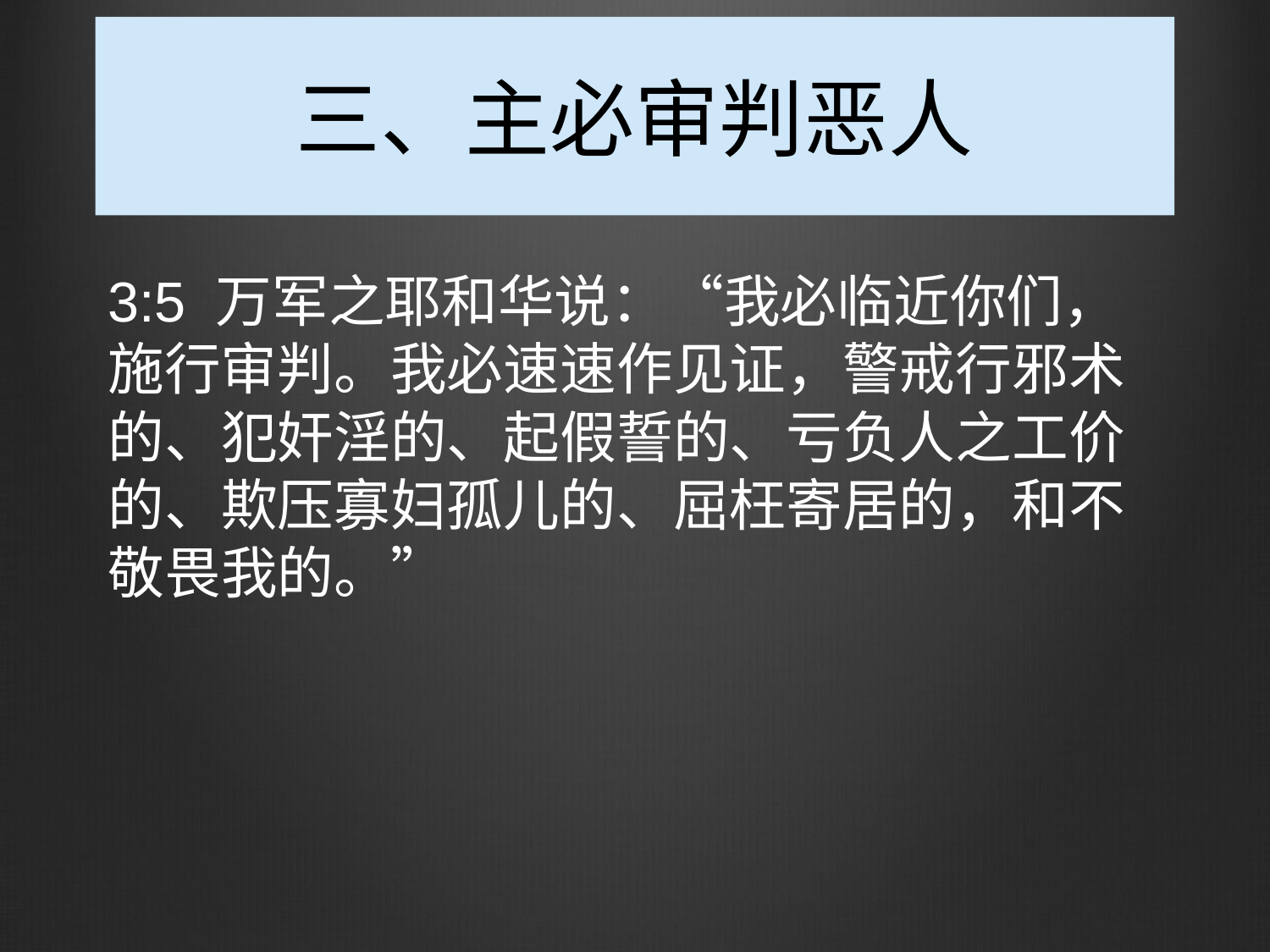

# 三、主必审判恶人
3:5 万军之耶和华说：“我必临近你们，施行审判。我必速速作见证，警戒行邪术的、犯奸淫的、起假誓的、亏负人之工价的、欺压寡妇孤儿的、屈枉寄居的，和不敬畏我的。”